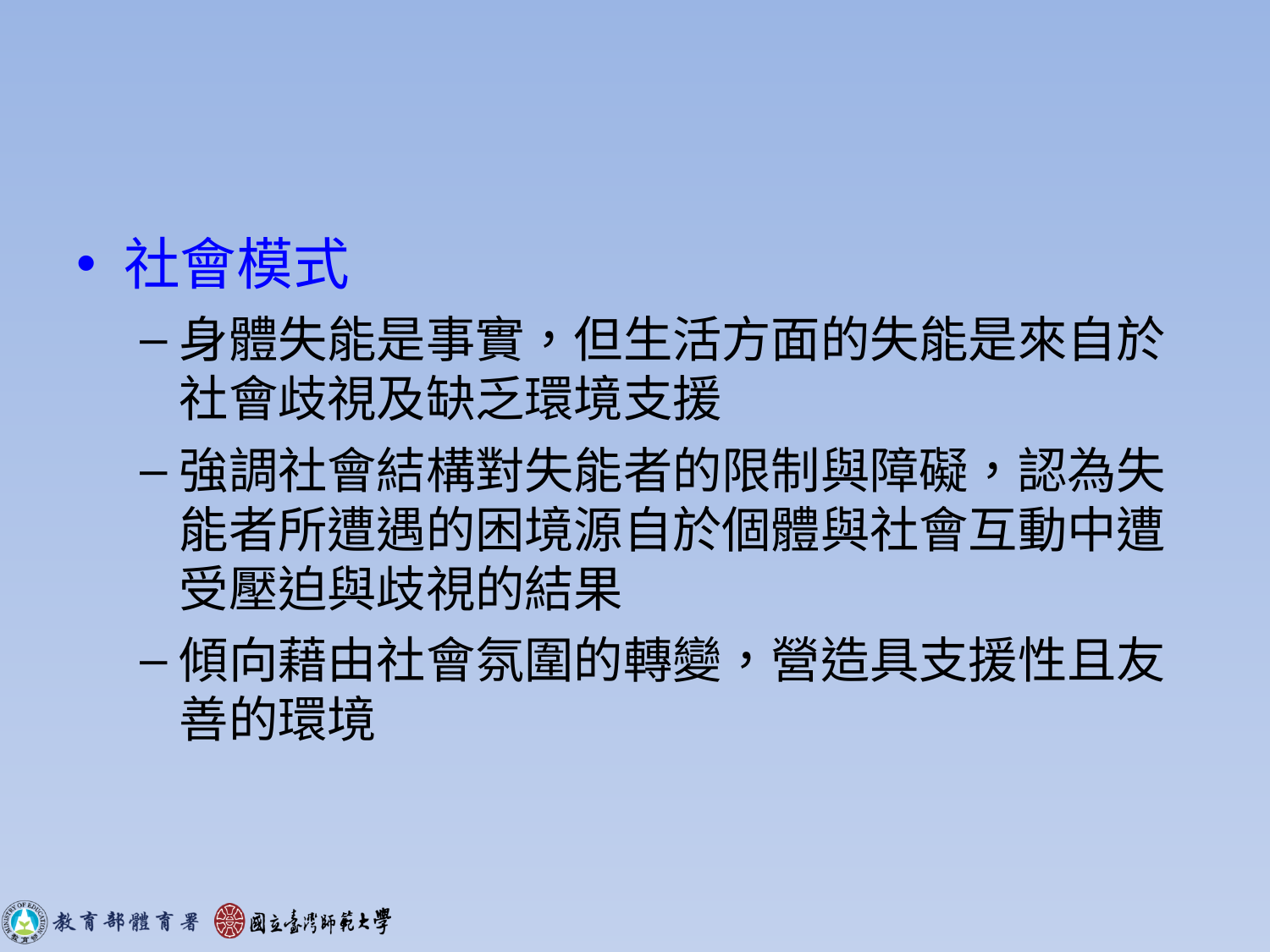

#
社會模式
身體失能是事實，但生活方面的失能是來自於社會歧視及缺乏環境支援
強調社會結構對失能者的限制與障礙，認為失能者所遭遇的困境源自於個體與社會互動中遭受壓迫與歧視的結果
傾向藉由社會氛圍的轉變，營造具支援性且友善的環境